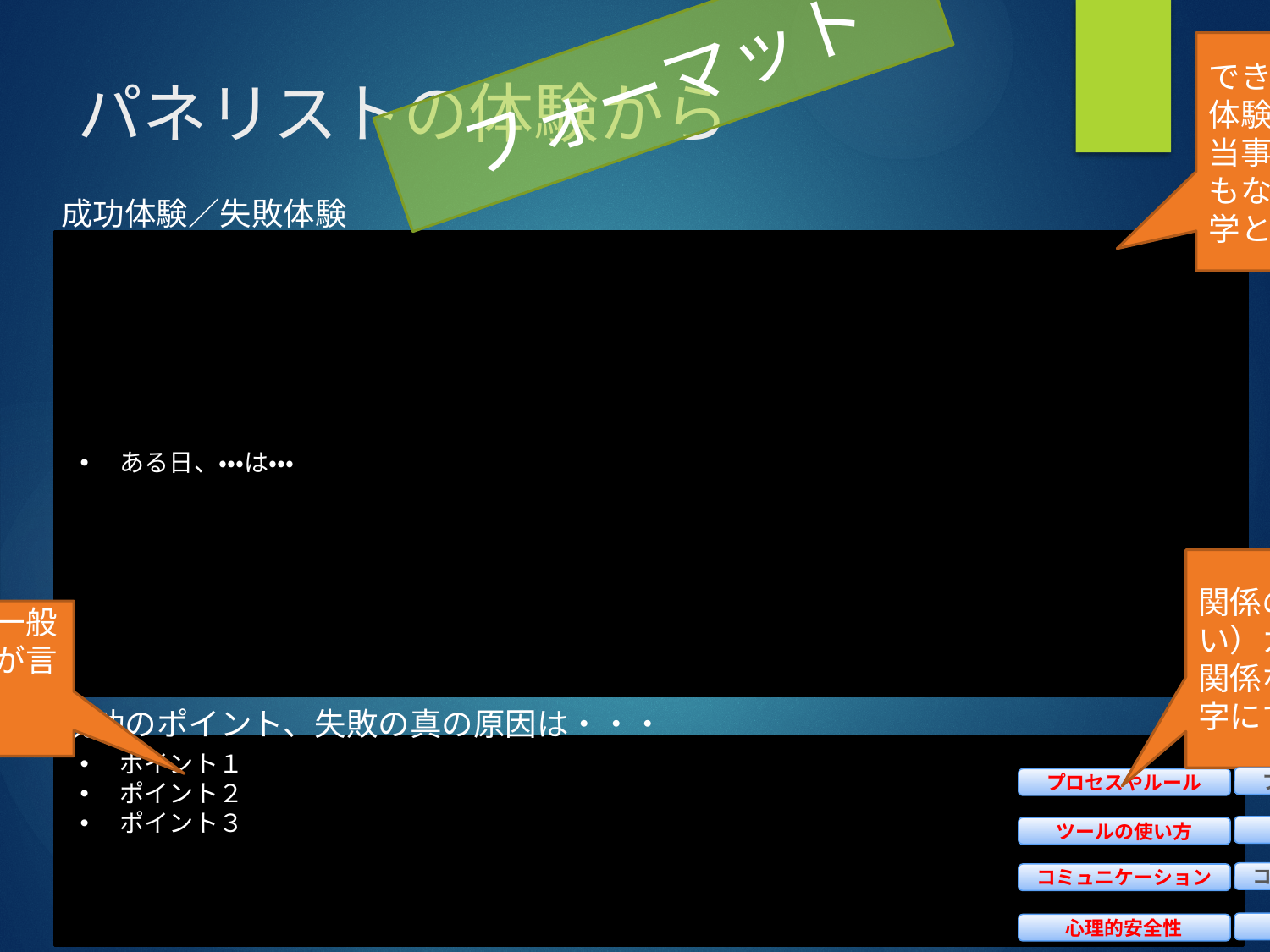

フォーマット
できるだけ具体的に、成功体験、失敗体験を書く。
当事者目線での背景や脈絡もなるべく書く。（「失敗学と創造学」第2章参照）
# パネリストの体験から
成功体験／失敗体験

ある日、・・・は・・・
関係のある（特に強調したい）カテゴリを赤字に
関係ないカテゴリはグレー字にする
上記の具体的な経験を一般化するとどういうことが言えるのか
なるべく知見化する
成功のポイント、失敗の真の原因は・・・

ポイント１
ポイント２
ポイント３

プロセスやルール
プロセスやルール
ツールの使い方
ツールの使い方
コミュニケーション
コミュニケーション
心理的安全性
心理的安全性